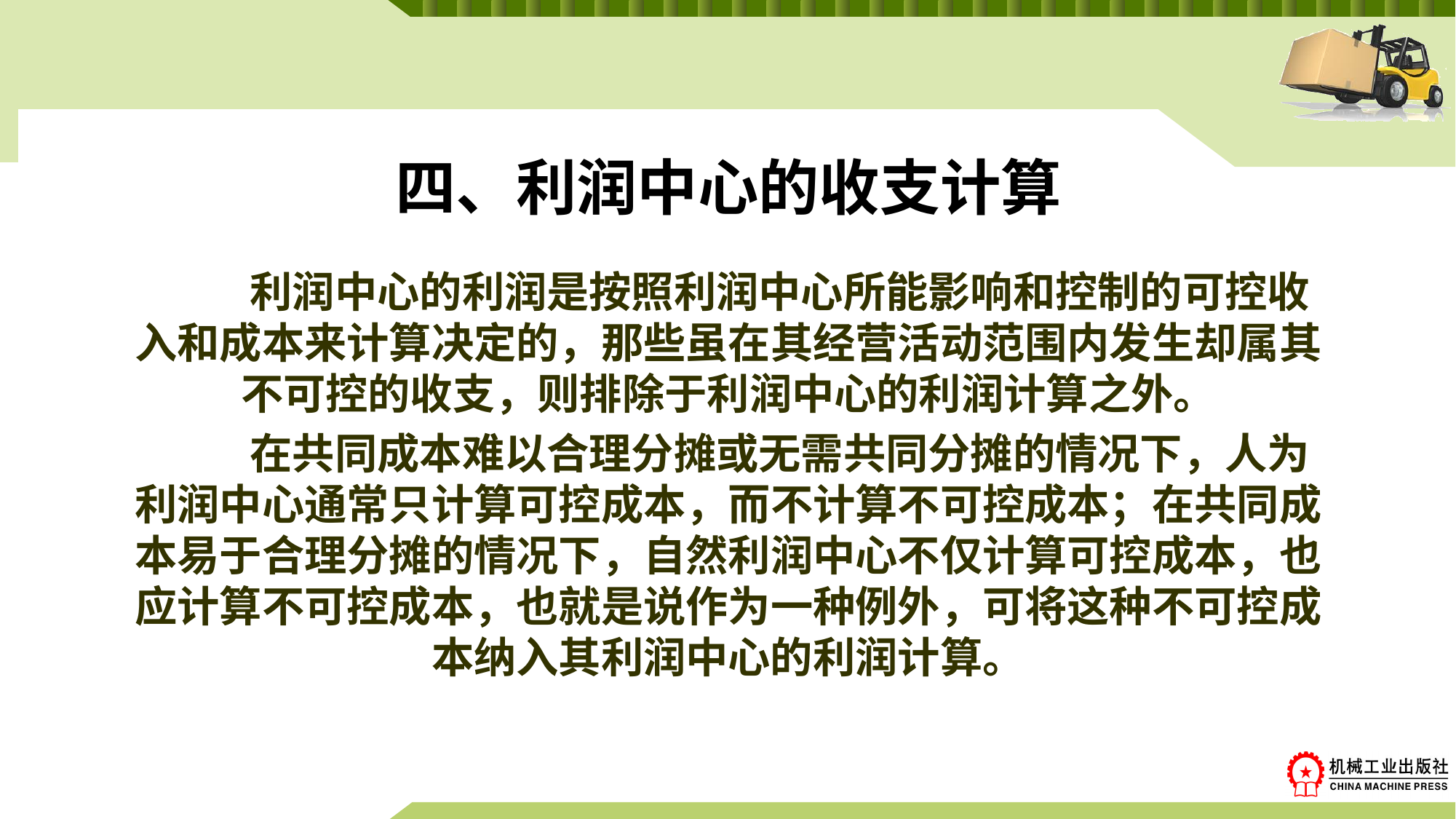

# 四、利润中心的收支计算
利润中心的利润是按照利润中心所能影响和控制的可控收入和成本来计算决定的，那些虽在其经营活动范围内发生却属其不可控的收支，则排除于利润中心的利润计算之外。
在共同成本难以合理分摊或无需共同分摊的情况下，人为利润中心通常只计算可控成本，而不计算不可控成本；在共同成本易于合理分摊的情况下，自然利润中心不仅计算可控成本，也应计算不可控成本，也就是说作为一种例外，可将这种不可控成本纳入其利润中心的利润计算。